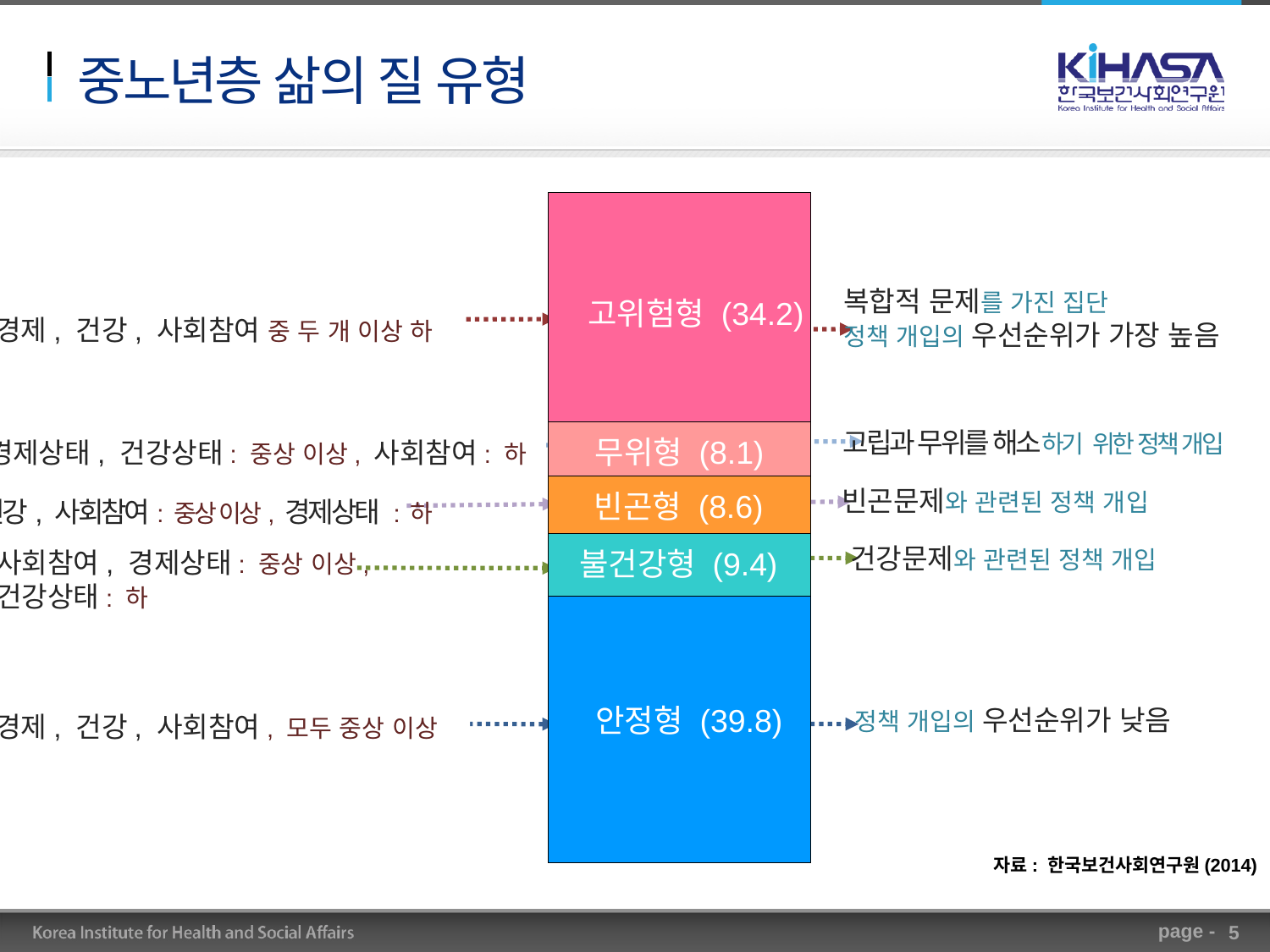

# 중노년층 삶의 질 유형

### Chart

| Category | 안정형 | 불건강형 | 빈곤형 | 무위형 | 계열 5 |
|---|---|---|---|---|---|
| 항목 1 | 39.800000000000004 | 9.4 | 8.6 | 8.1 | 34.2 |
복합적 문제를 가진 집단
정책 개입의 우선순위가 가장 높음
경제, 건강, 사회참여 중 두 개 이상 하
고위험형 (34.2)
경제상태, 건강상태: 중상 이상, 사회참여: 하
고립과 무위를 해소하기 위한 정책 개입
무위형 (8.1)
건강, 사회참여: 중상 이상, 경제상태 : 하
빈곤문제와 관련된 정책 개입
빈곤형 (8.6)
건강문제와 관련된 정책 개입
사회참여, 경제상태: 중상 이상,
건강상태: 하
불건강형 (9.4)
경제, 건강, 사회참여, 모두 중상 이상
정책 개입의 우선순위가 낮음
안정형 (39.8)
자료: 한국보건사회연구원(2014)
5